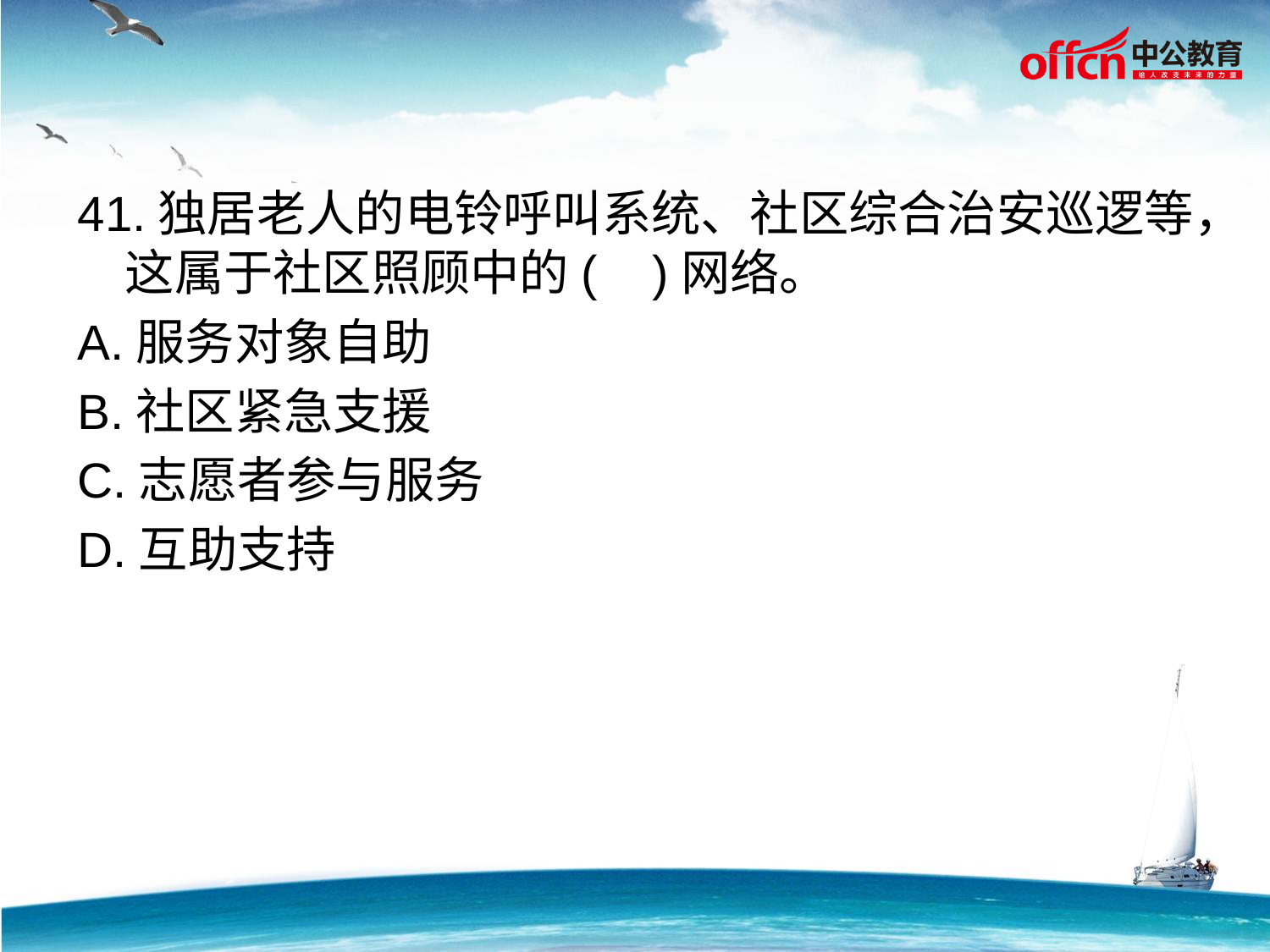

41.独居老人的电铃呼叫系统、社区综合治安巡逻等，这属于社区照顾中的(    )网络。
A.服务对象自助
B.社区紧急支援
C.志愿者参与服务
D.互助支持